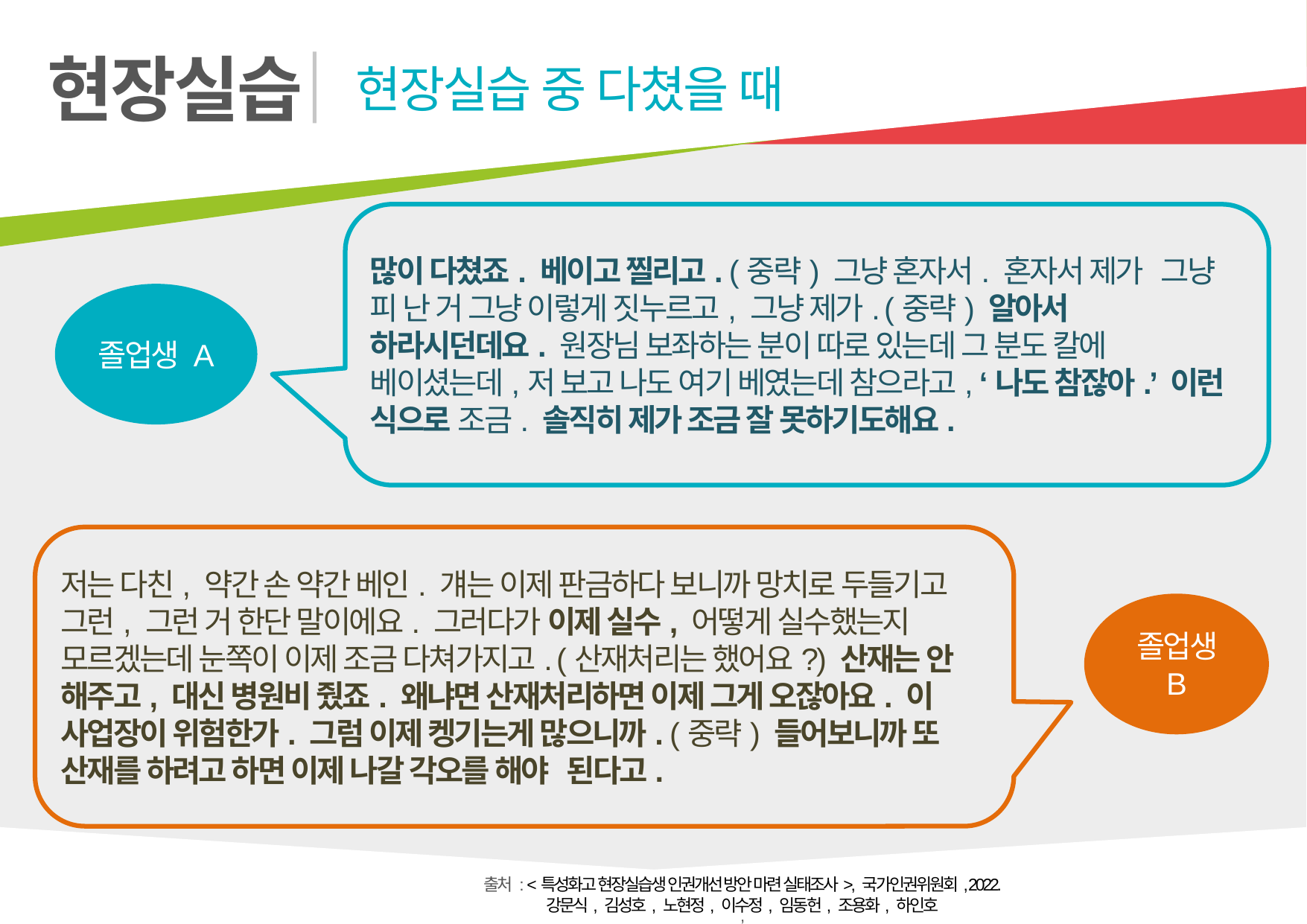

현장실습
현장실습 중 다쳤을 때
많이 다쳤죠. 베이고 찔리고. (중략) 그냥 혼자서. 혼자서 제가   그냥 피 난 거 그냥 이렇게 짓누르고, 그냥 제가. (중략) 알아서   하라시던데요. 원장님 보좌하는 분이 따로 있는데 그 분도 칼에  베이셨는데,저 보고 나도 여기 베였는데 참으라고, ‘나도 참잖아.’ 이런 식으로 조금. 솔직히 제가 조금 잘 못하기도해요.
졸업생 A
저는 다친, 약간 손 약간 베인. 걔는 이제 판금하다 보니까 망치로 두들기고 그런, 그런 거 한단 말이에요. 그러다가 이제 실수, 어떻게 실수했는지 모르겠는데 눈쪽이 이제 조금 다쳐가지고. (산재처리는 했어요?) 산재는 안 해주고, 대신 병원비 줬죠. 왜냐면 산재처리하면 이제 그게 오잖아요. 이 사업장이 위험한가. 그럼 이제 켕기는게 많으니까. (중략) 들어보니까 또 산재를 하려고 하면 이제 나갈 각오를 해야   된다고.
졸업생 B
출처 : <특성화고 현장실습생 인권개선 방안 마련 실태조사>, 국가인권위원회, 2022.
강문식, 김성호, 노현정, 이수정, 임동헌, 조용화, 하인호
’